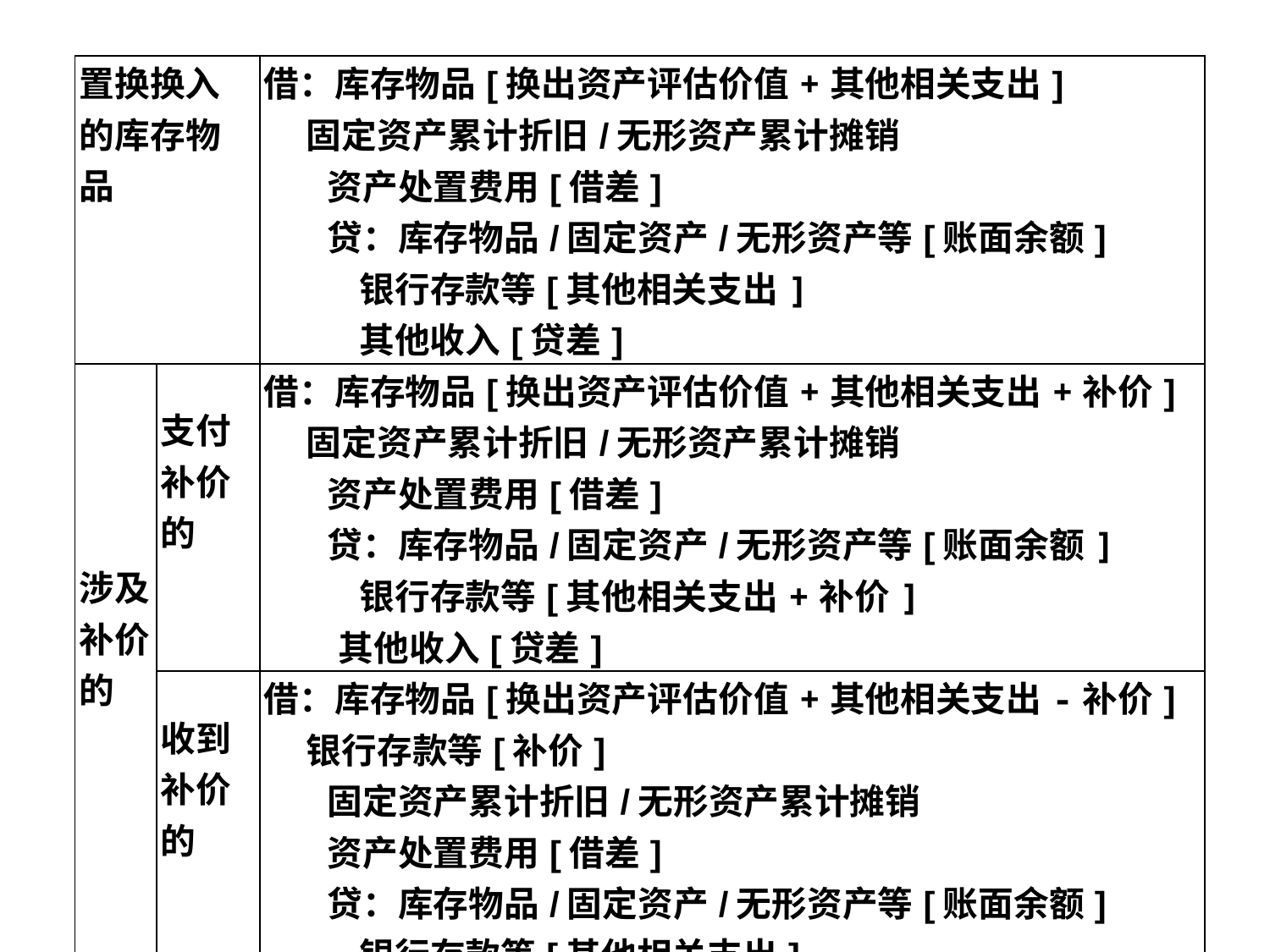

| 置换换入的库存物品 |  | 借：库存物品[换出资产评估价值+其他相关支出] 固定资产累计折旧/无形资产累计摊销 资产处置费用[借差] 贷：库存物品/固定资产/无形资产等[账面余额] 银行存款等[其他相关支出] 其他收入[贷差] |
| --- | --- | --- |
| 涉及补价的 | 支付补价的 | 借：库存物品[换出资产评估价值+其他相关支出+补价] 固定资产累计折旧/无形资产累计摊销 资产处置费用[借差] 贷：库存物品/固定资产/无形资产等[账面余额] 银行存款等[其他相关支出+补价] 其他收入[贷差] |
|  | 收到补价的 | 借：库存物品[换出资产评估价值+其他相关支出-补价] 银行存款等[补价] 固定资产累计折旧/无形资产累计摊销 资产处置费用[借差] 贷：库存物品/固定资产/无形资产等[账面余额] 银行存款等[其他相关支出] 应缴财政款[补价-其他相关支出] 其他收入[贷差] |
119